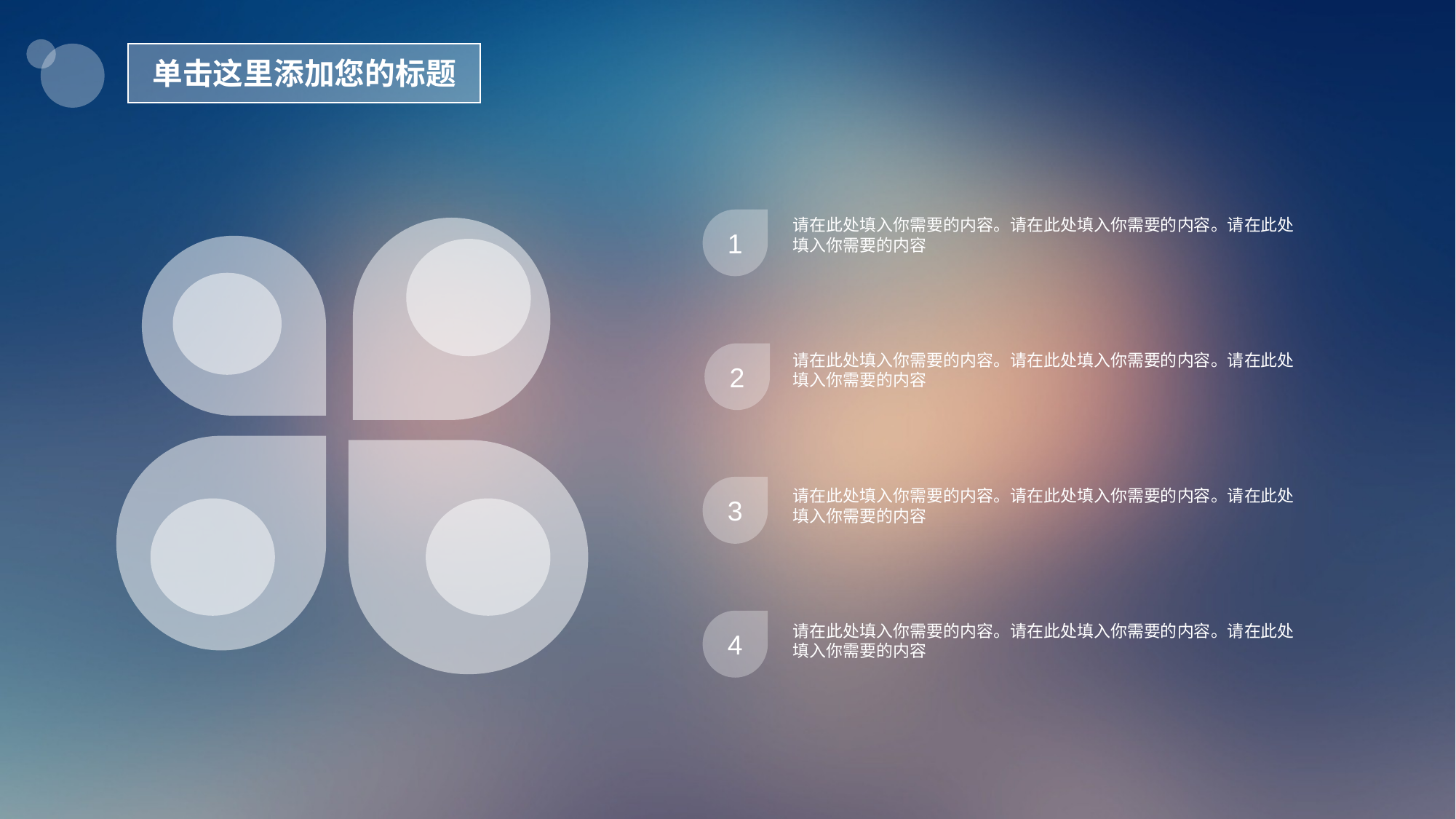

单击这里添加您的标题
1
请在此处填入你需要的内容。请在此处填入你需要的内容。请在此处填入你需要的内容

2
请在此处填入你需要的内容。请在此处填入你需要的内容。请在此处填入你需要的内容

3
请在此处填入你需要的内容。请在此处填入你需要的内容。请在此处填入你需要的内容

4
请在此处填入你需要的内容。请在此处填入你需要的内容。请在此处填入你需要的内容